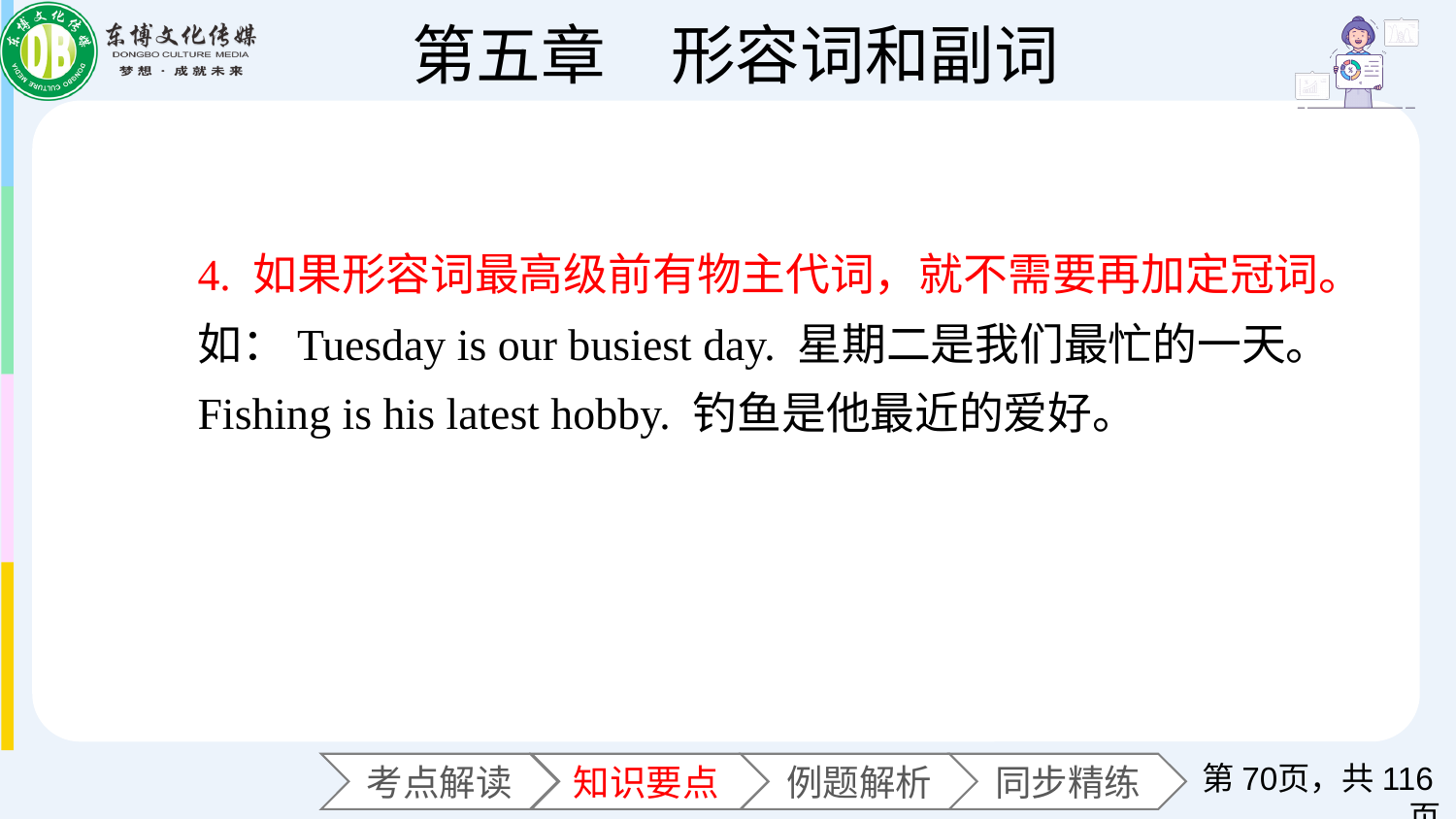

4. 如果形容词最高级前有物主代词，就不需要再加定冠词。
如：Tuesday is our busiest day. 星期二是我们最忙的一天。
Fishing is his latest hobby. 钓鱼是他最近的爱好。
第70页，共116页